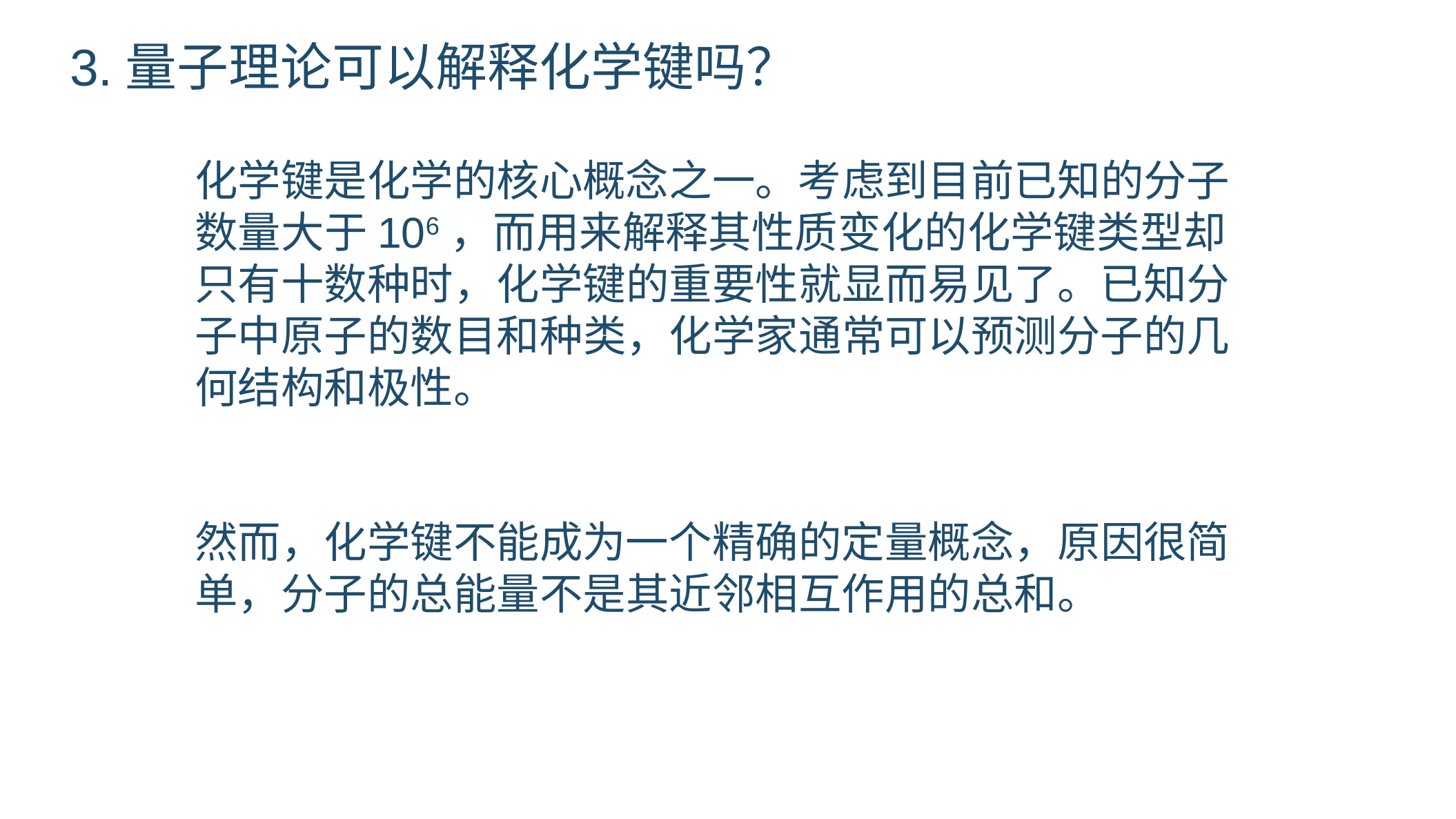

3.量子理论可以解释化学键吗？
化学键是化学的核心概念之一。考虑到目前已知的分子数量大于106，而用来解释其性质变化的化学键类型却只有十数种时，化学键的重要性就显而易见了。已知分子中原子的数目和种类，化学家通常可以预测分子的几何结构和极性。

然而，化学键不能成为一个精确的定量概念，原因很简单，分子的总能量不是其近邻相互作用的总和。